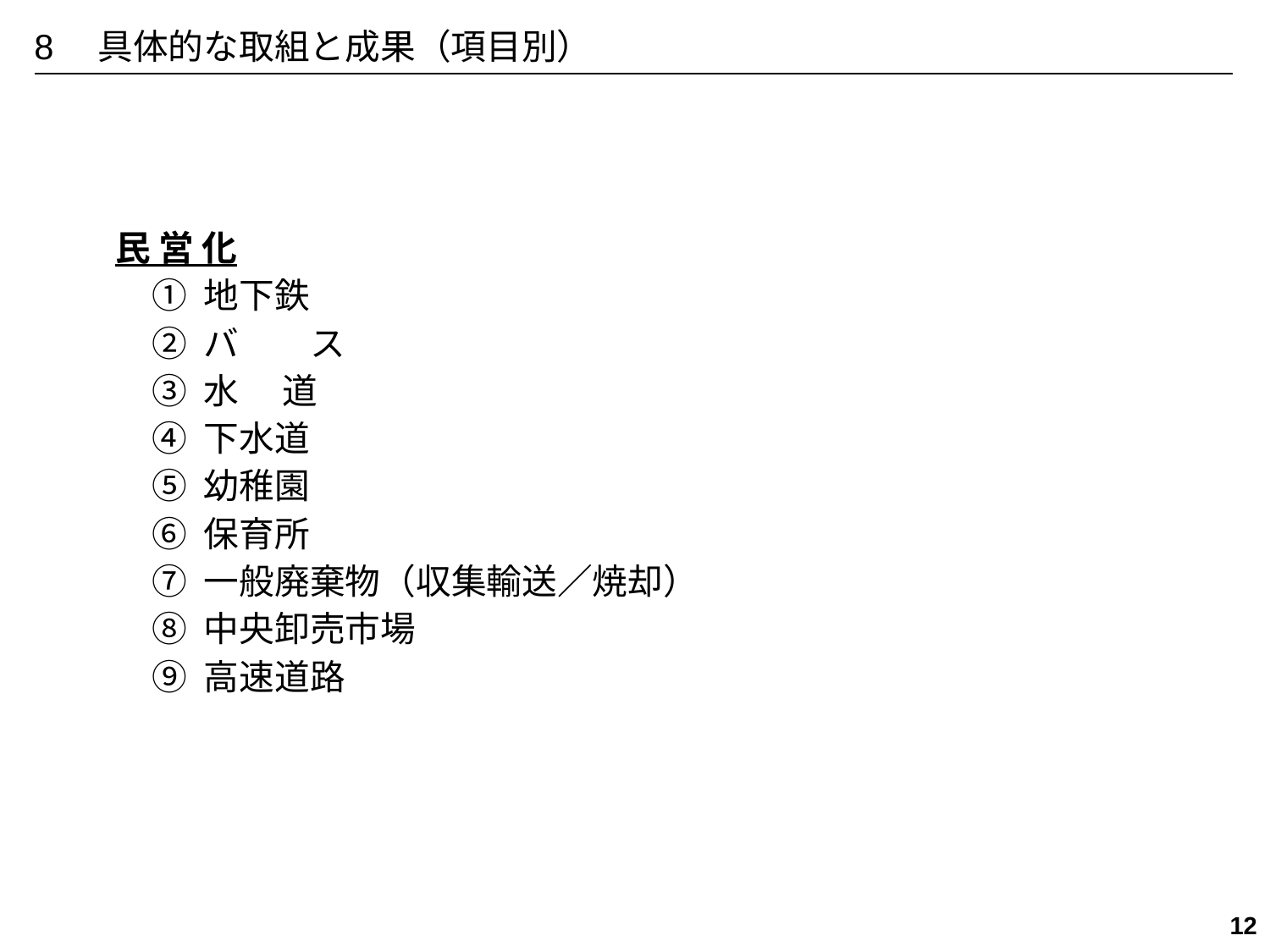

8　具体的な取組と成果（項目別）
民 営 化
① 地下鉄
② バ　　ス
③ 水　 道
④ 下水道
⑤ 幼稚園
⑥ 保育所
⑦ 一般廃棄物（収集輸送／焼却）
⑧ 中央卸売市場
⑨ 高速道路

12